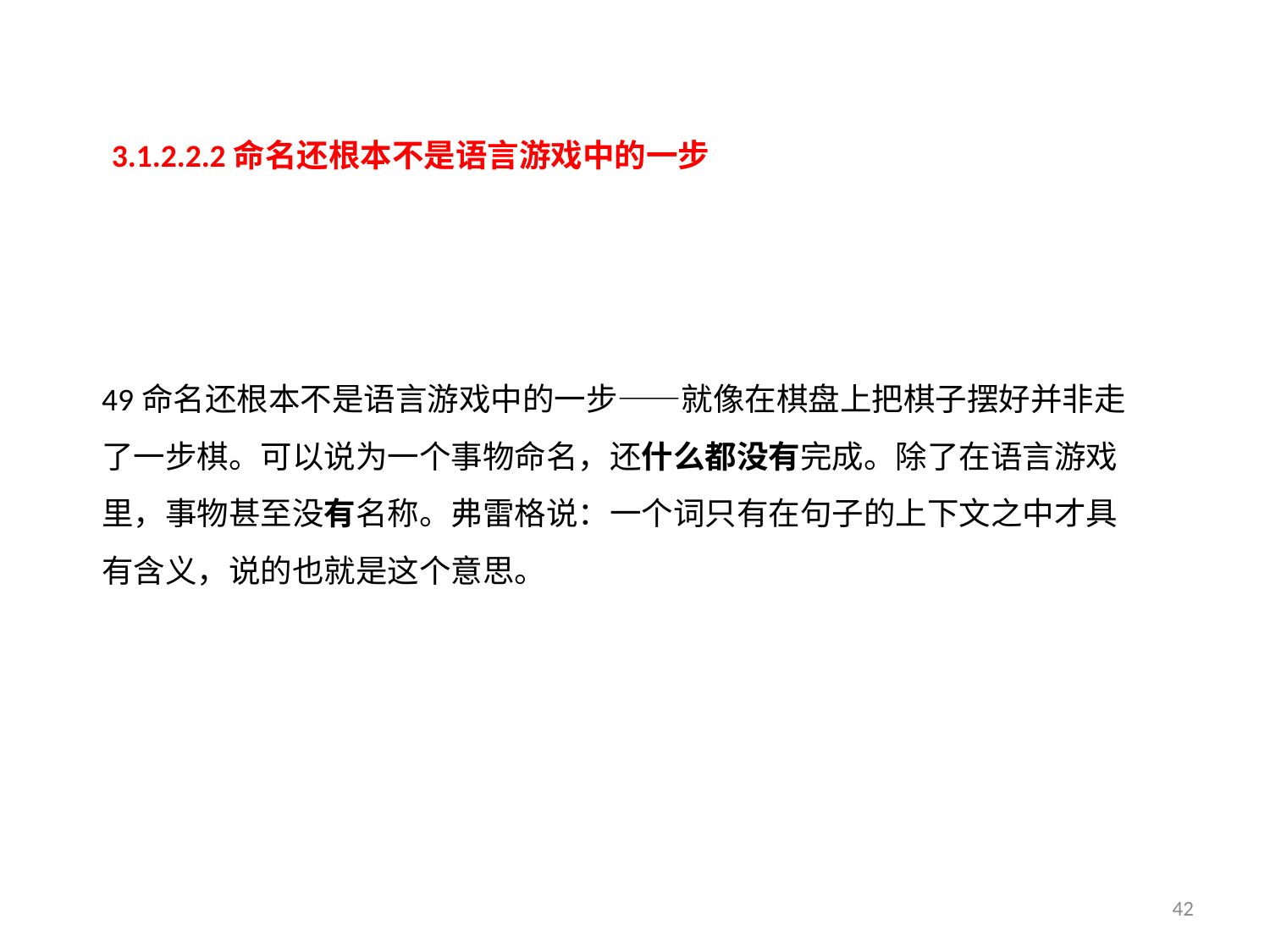

3.1.2.2.2命名还根本不是语言游戏中的一步
49命名还根本不是语言游戏中的一步——就像在棋盘上把棋子摆好并非走了一步棋。可以说为一个事物命名，还什么都没有完成。除了在语言游戏里，事物甚至没有名称。弗雷格说：一个词只有在句子的上下文之中才具有含义，说的也就是这个意思。
42